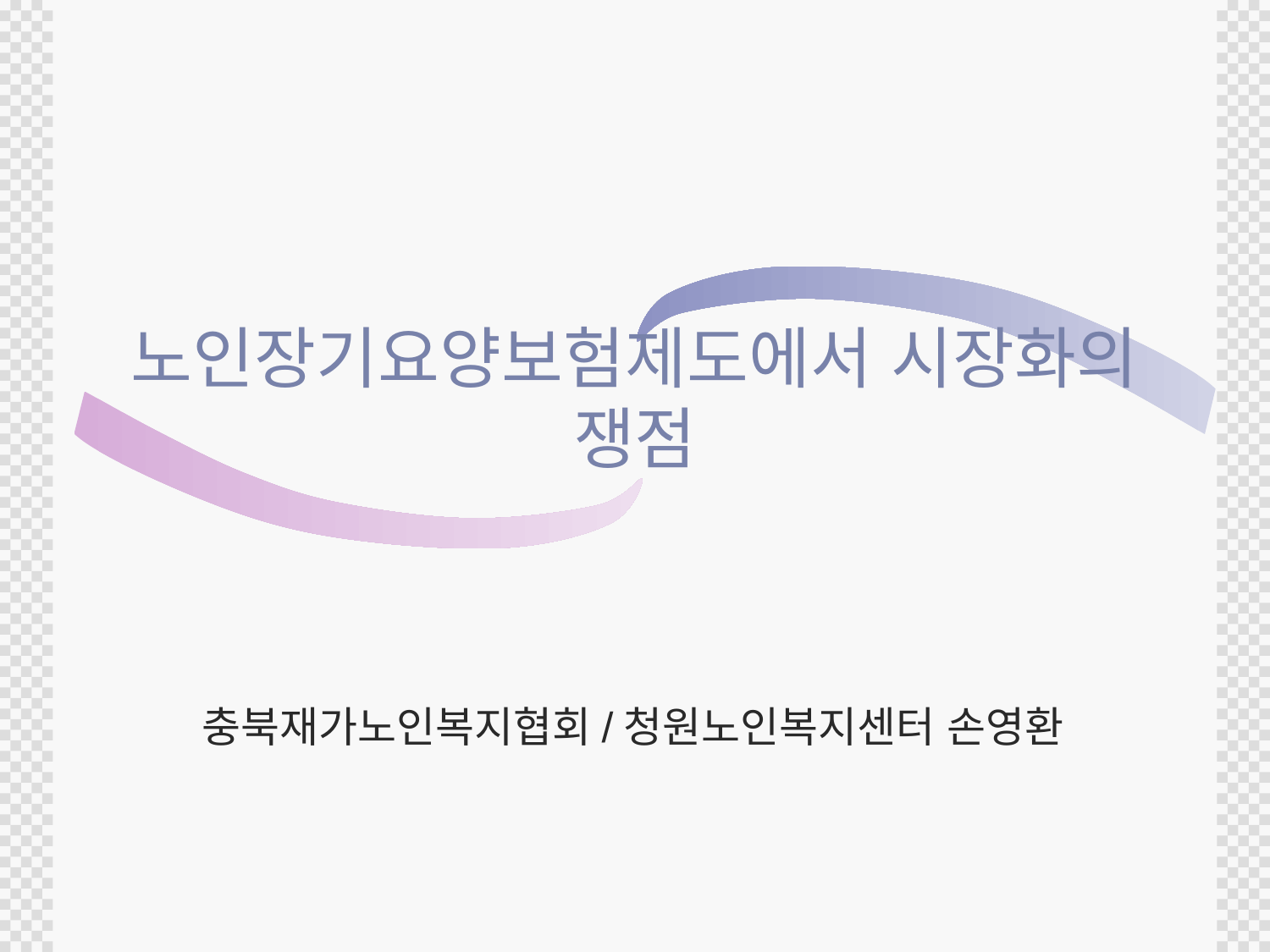

# 노인장기요양보험제도에서 시장화의 쟁점
충북재가노인복지협회/청원노인복지센터 손영환